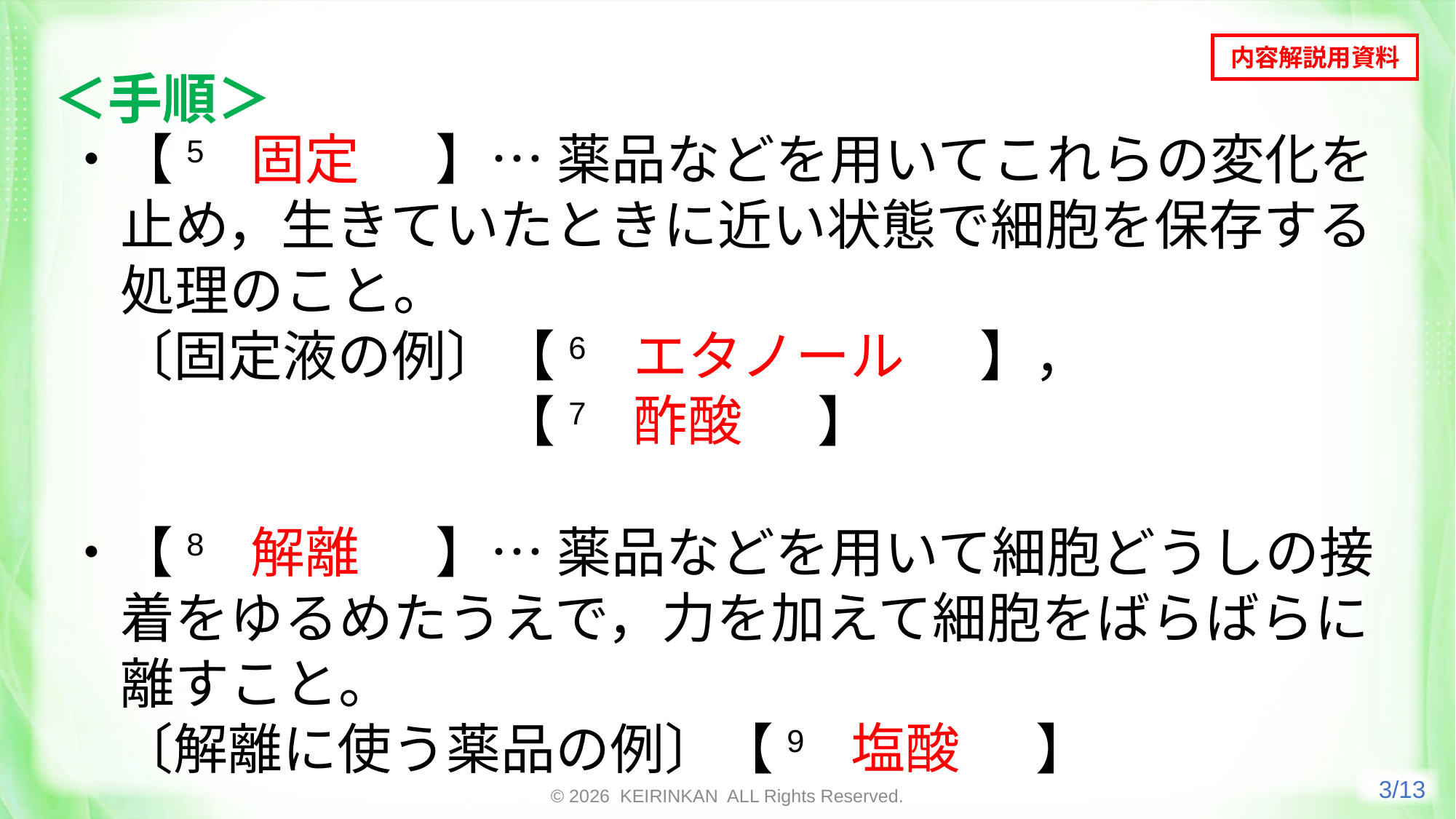

内容解説用資料
＜手順＞
・【5　固定　】… 薬品などを用いてこれらの変化を止め，生きていたときに近い状態で細胞を保存する処理のこと。
　〔固定液の例〕【6　エタノール　】，
　　　　　　　　【7　酢酸　】

・【8　解離　】… 薬品などを用いて細胞どうしの接着をゆるめたうえで，力を加えて細胞をばらばらに離すこと。
　〔解離に使う薬品の例〕【9　塩酸　】
固定
エタノール
酢酸
解離
塩酸
3/13
© 2026  KEIRINKAN  ALL Rights Reserved.